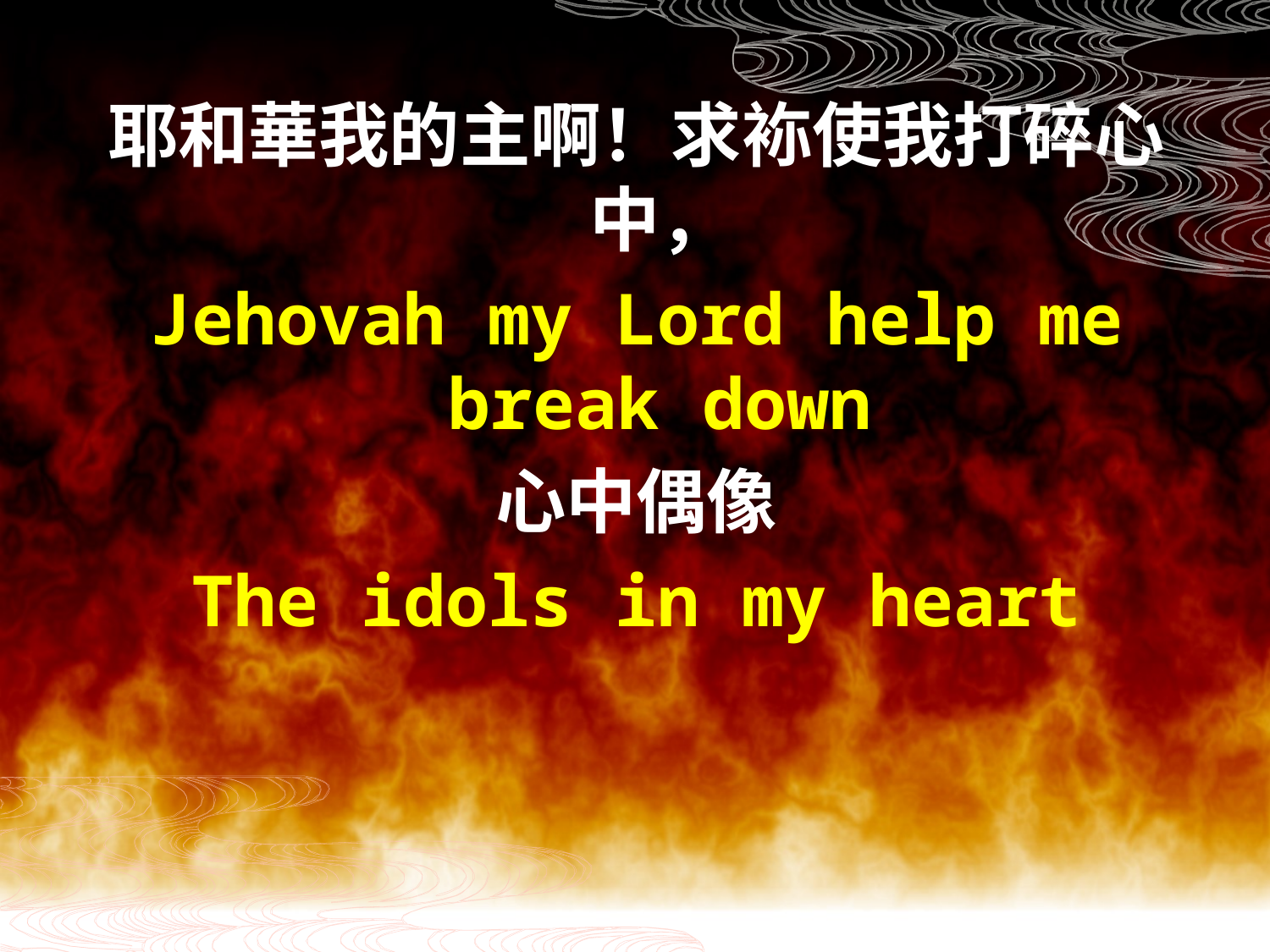

耶和華我的主啊！求袮使我打碎心中，
Jehovah my Lord help me break down
心中偶像
The idols in my heart